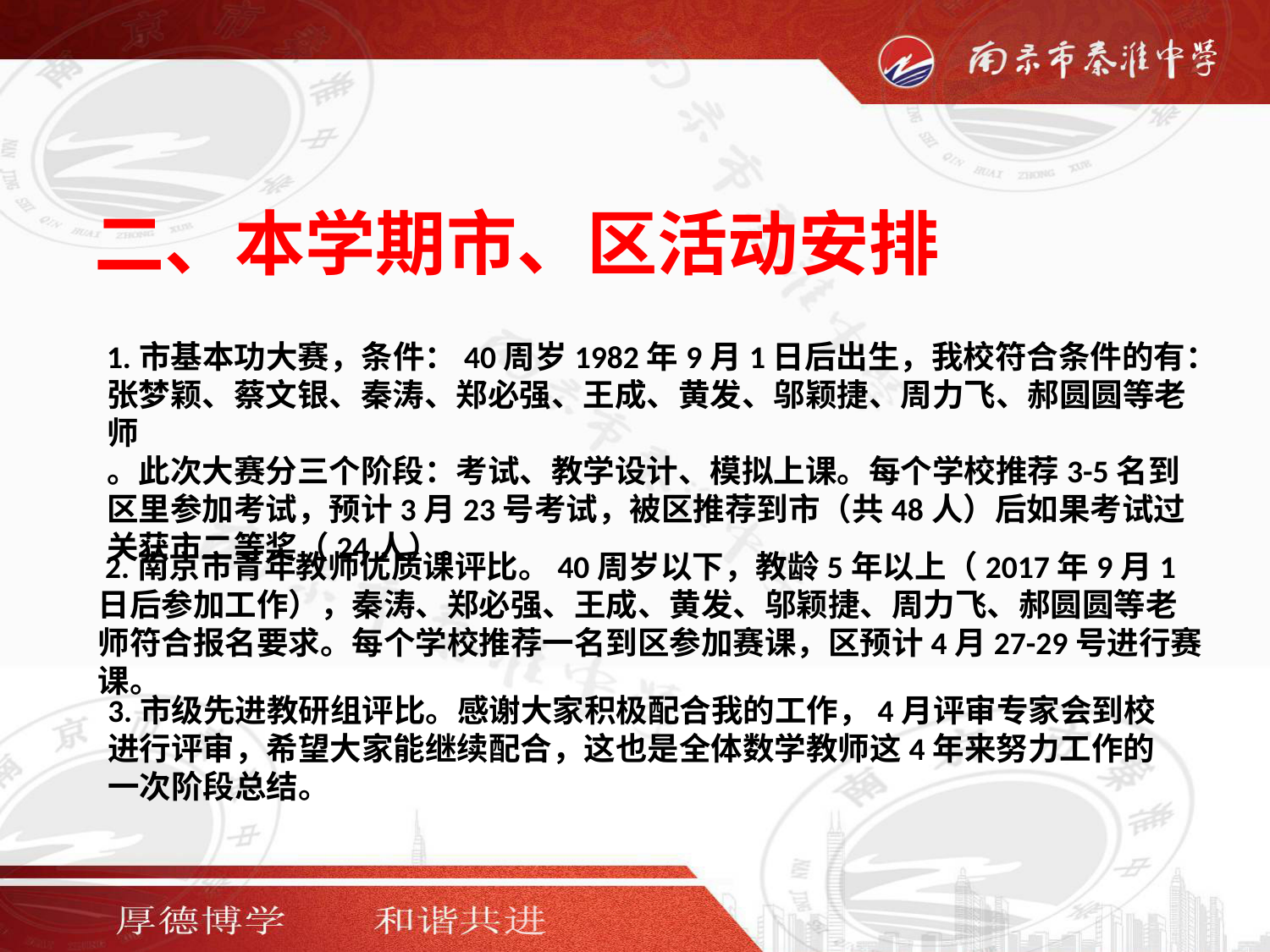

# 二、本学期市、区活动安排
1.市基本功大赛，条件：40周岁1982年9月1日后出生，我校符合条件的有：张梦颖、蔡文银、秦涛、郑必强、王成、黄发、邬颖捷、周力飞、郝圆圆等老师
。此次大赛分三个阶段：考试、教学设计、模拟上课。每个学校推荐3-5名到区里参加考试，预计3月23号考试，被区推荐到市（共48人）后如果考试过关获市二等奖（24人）。
 2.南京市青年教师优质课评比。40周岁以下，教龄5年以上（2017年9月1日后参加工作），秦涛、郑必强、王成、黄发、邬颖捷、周力飞、郝圆圆等老师符合报名要求。每个学校推荐一名到区参加赛课，区预计4月27-29号进行赛课。

3.市级先进教研组评比。感谢大家积极配合我的工作，4月评审专家会到校进行评审，希望大家能继续配合，这也是全体数学教师这4年来努力工作的一次阶段总结。